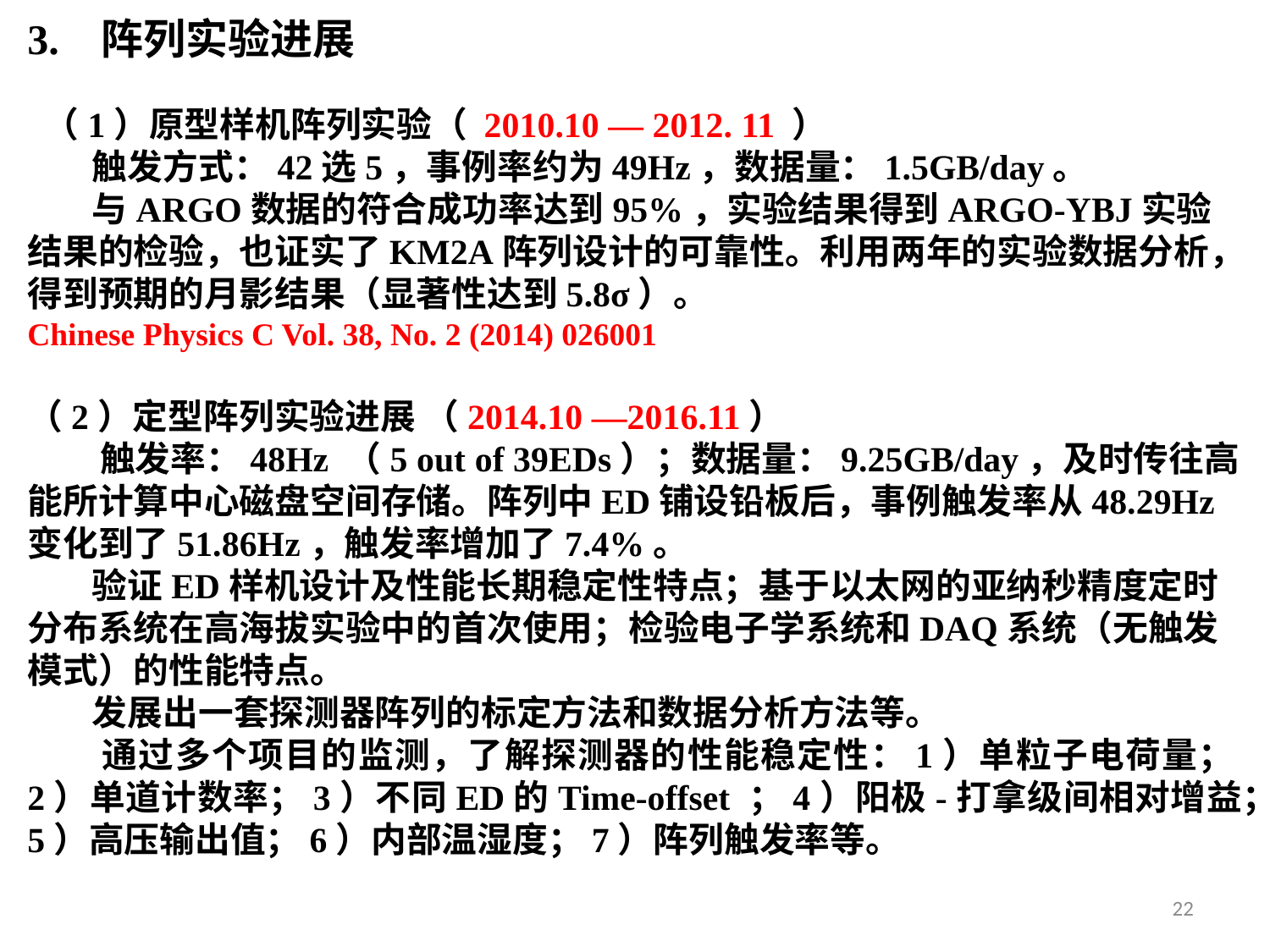

3.   阵列实验进展
 （1）原型样机阵列实验（ 2010.10 — 2012. 11 ）
       触发方式：42选5，事例率约为49Hz，数据量：1.5GB/day。
       与ARGO数据的符合成功率达到95%，实验结果得到ARGO-YBJ实验结果的检验，也证实了KM2A阵列设计的可靠性。利用两年的实验数据分析，得到预期的月影结果（显著性达到5.8σ）。
Chinese Physics C Vol. 38, No. 2 (2014) 026001

（2）定型阵列实验进展 （2014.10 —2016.11）
        触发率：48Hz （5 out of 39EDs）；数据量：9.25GB/day，及时传往高能所计算中心磁盘空间存储。阵列中ED铺设铅板后，事例触发率从48.29Hz变化到了51.86Hz，触发率增加了7.4%。
       验证ED样机设计及性能长期稳定性特点；基于以太网的亚纳秒精度定时分布系统在高海拔实验中的首次使用；检验电子学系统和DAQ系统（无触发模式）的性能特点。
       发展出一套探测器阵列的标定方法和数据分析方法等。
       通过多个项目的监测，了解探测器的性能稳定性：1）单粒子电荷量；2）单道计数率；3）不同ED的Time-offset ；4）阳极-打拿级间相对增益；5）高压输出值；6）内部温湿度；7）阵列触发率等。
22